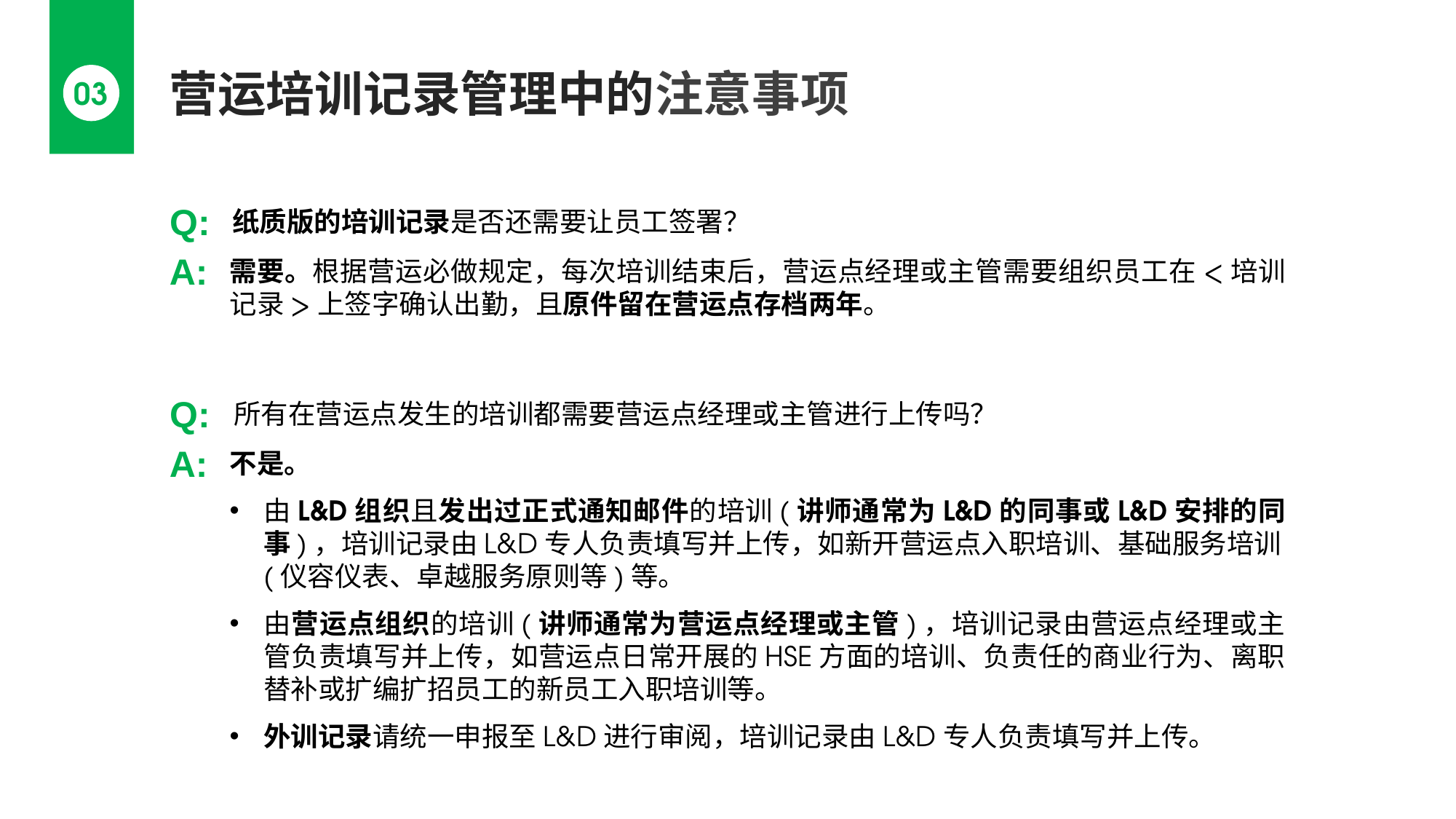

营运培训记录管理中的注意事项
03
Q:
纸质版的培训记录是否还需要让员工签署？
A:
需要。根据营运必做规定，每次培训结束后，营运点经理或主管需要组织员工在<培训记录>上签字确认出勤，且原件留在营运点存档两年。
Q:
所有在营运点发生的培训都需要营运点经理或主管进行上传吗？
A:
不是。

由L&D组织且发出过正式通知邮件的培训(讲师通常为L&D的同事或L&D安排的同事)，培训记录由L&D专人负责填写并上传，如新开营运点入职培训、基础服务培训(仪容仪表、卓越服务原则等)等。

由营运点组织的培训(讲师通常为营运点经理或主管)，培训记录由营运点经理或主管负责填写并上传，如营运点日常开展的HSE方面的培训、负责任的商业行为、离职替补或扩编扩招员工的新员工入职培训等。

外训记录请统一申报至L&D进行审阅，培训记录由L&D专人负责填写并上传。